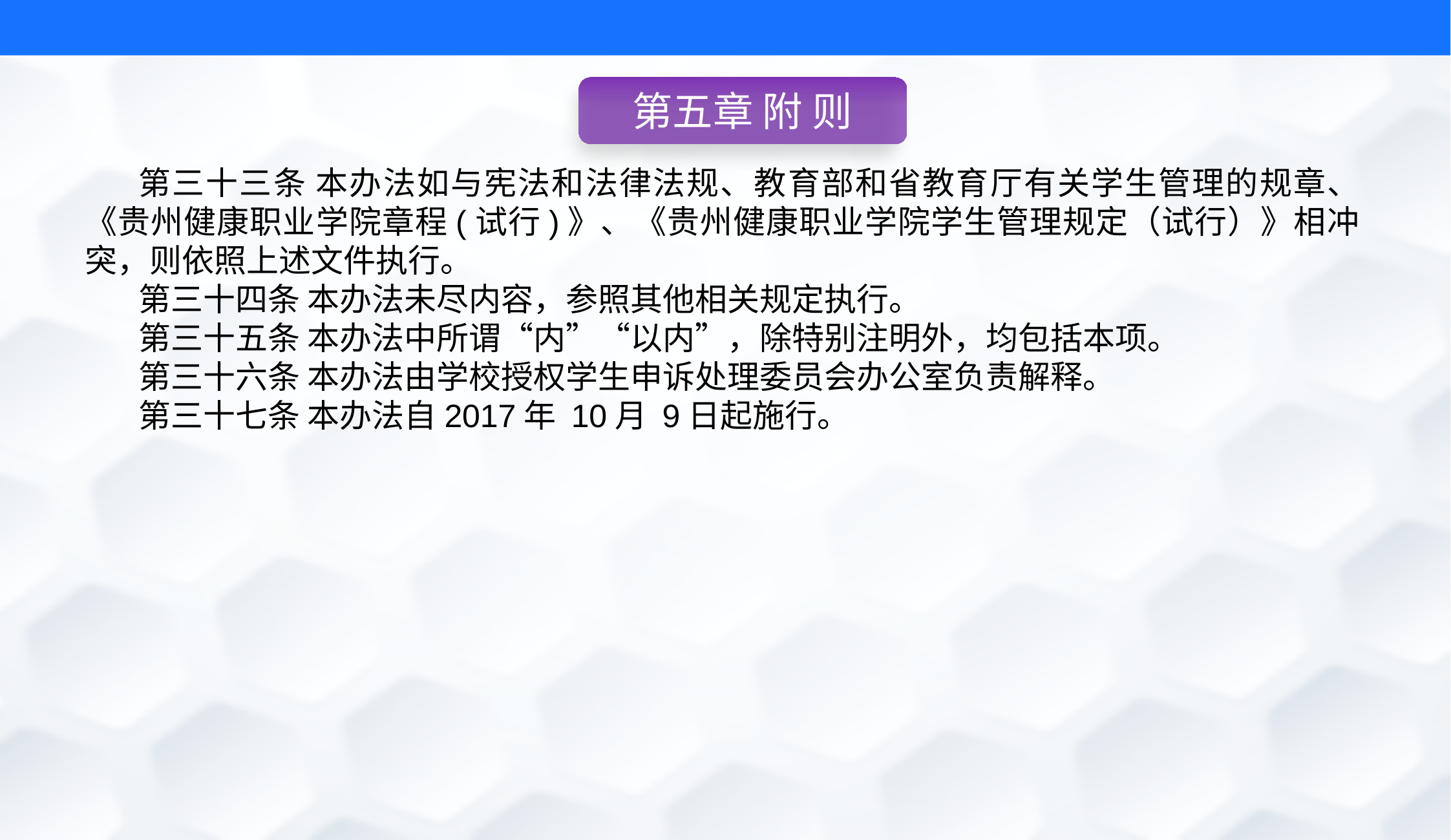

第五章 附 则
第三十三条 本办法如与宪法和法律法规、教育部和省教育厅有关学生管理的规章、《贵州健康职业学院章程(试行)》、《贵州健康职业学院学生管理规定（试行）》相冲突，则依照上述文件执行。
第三十四条 本办法未尽内容，参照其他相关规定执行。
第三十五条 本办法中所谓“内”“以内”，除特别注明外，均包括本项。
第三十六条 本办法由学校授权学生申诉处理委员会办公室负责解释。
第三十七条 本办法自2017年 10月 9日起施行。